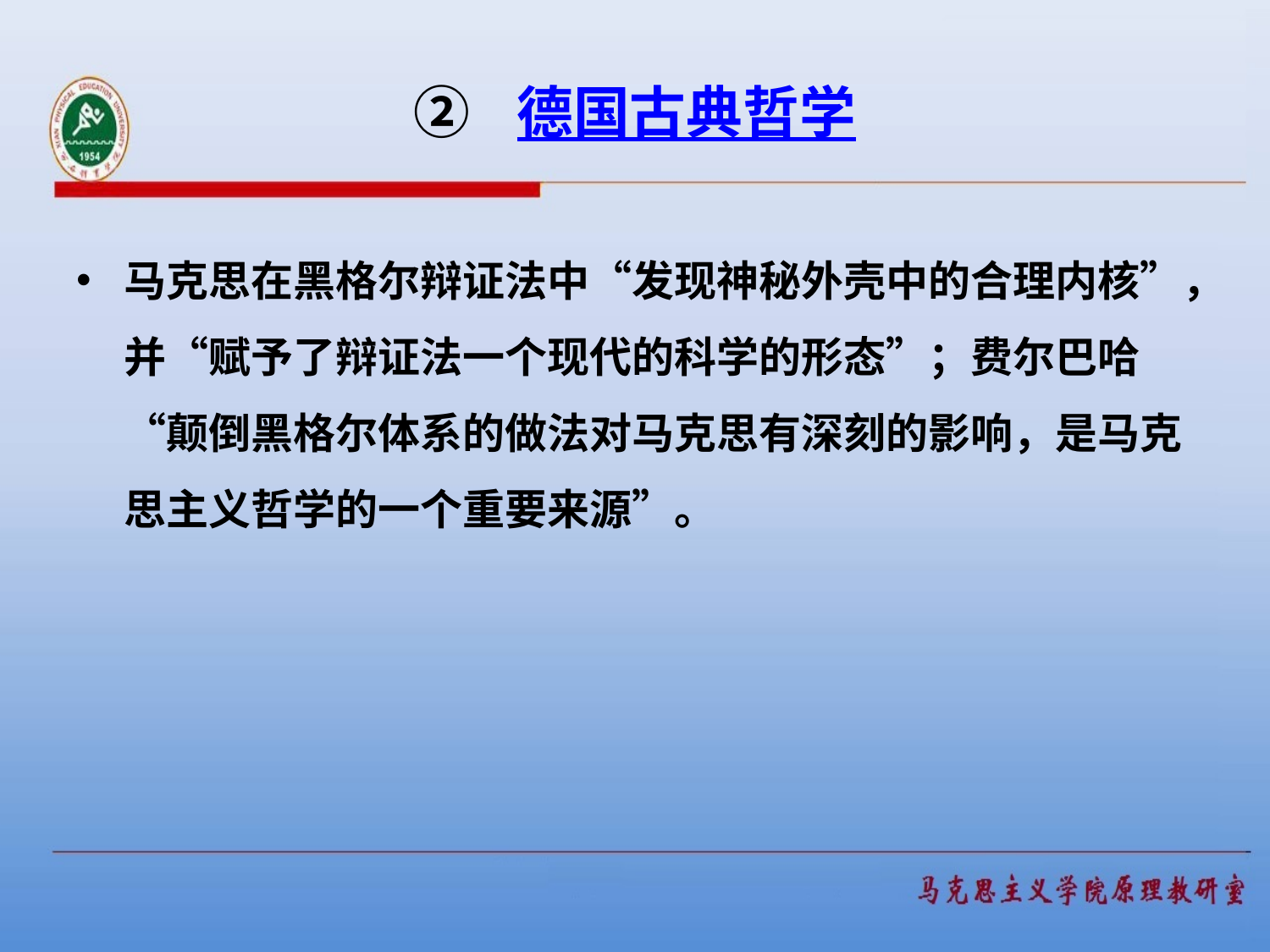

# 德国古典哲学
马克思在黑格尔辩证法中“发现神秘外壳中的合理内核”，并“赋予了辩证法一个现代的科学的形态”；费尔巴哈“颠倒黑格尔体系的做法对马克思有深刻的影响，是马克思主义哲学的一个重要来源”。